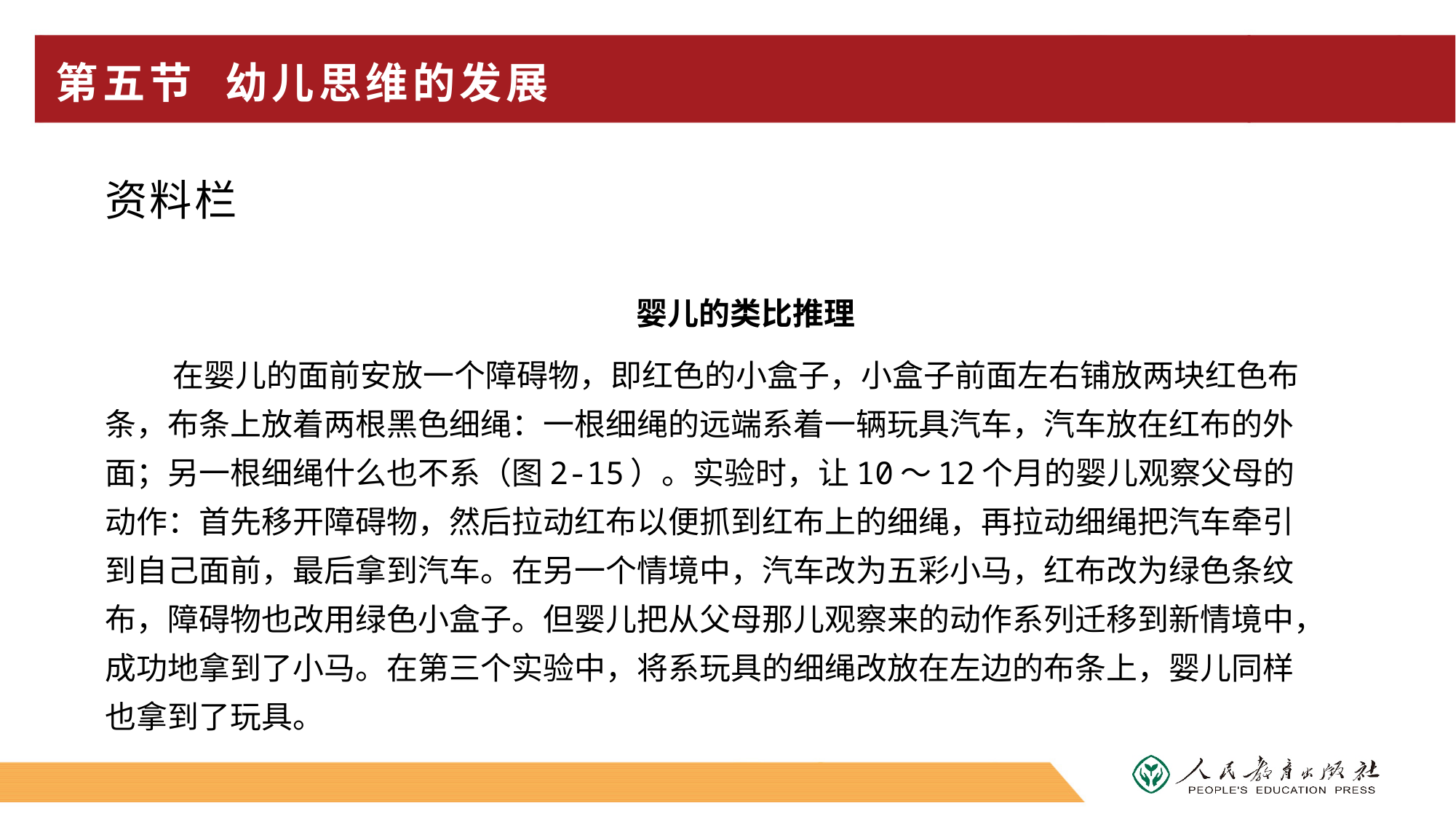

# 第五节  幼儿思维的发展
资料栏
婴儿的类比推理
在婴儿的面前安放一个障碍物，即红色的小盒子，小盒子前面左右铺放两块红色布条，布条上放着两根黑色细绳：一根细绳的远端系着一辆玩具汽车，汽车放在红布的外面；另一根细绳什么也不系（图2-15）。实验时，让10～12个月的婴儿观察父母的动作：首先移开障碍物，然后拉动红布以便抓到红布上的细绳，再拉动细绳把汽车牵引到自己面前，最后拿到汽车。在另一个情境中，汽车改为五彩小马，红布改为绿色条纹布，障碍物也改用绿色小盒子。但婴儿把从父母那儿观察来的动作系列迁移到新情境中，成功地拿到了小马。在第三个实验中，将系玩具的细绳改放在左边的布条上，婴儿同样也拿到了玩具。